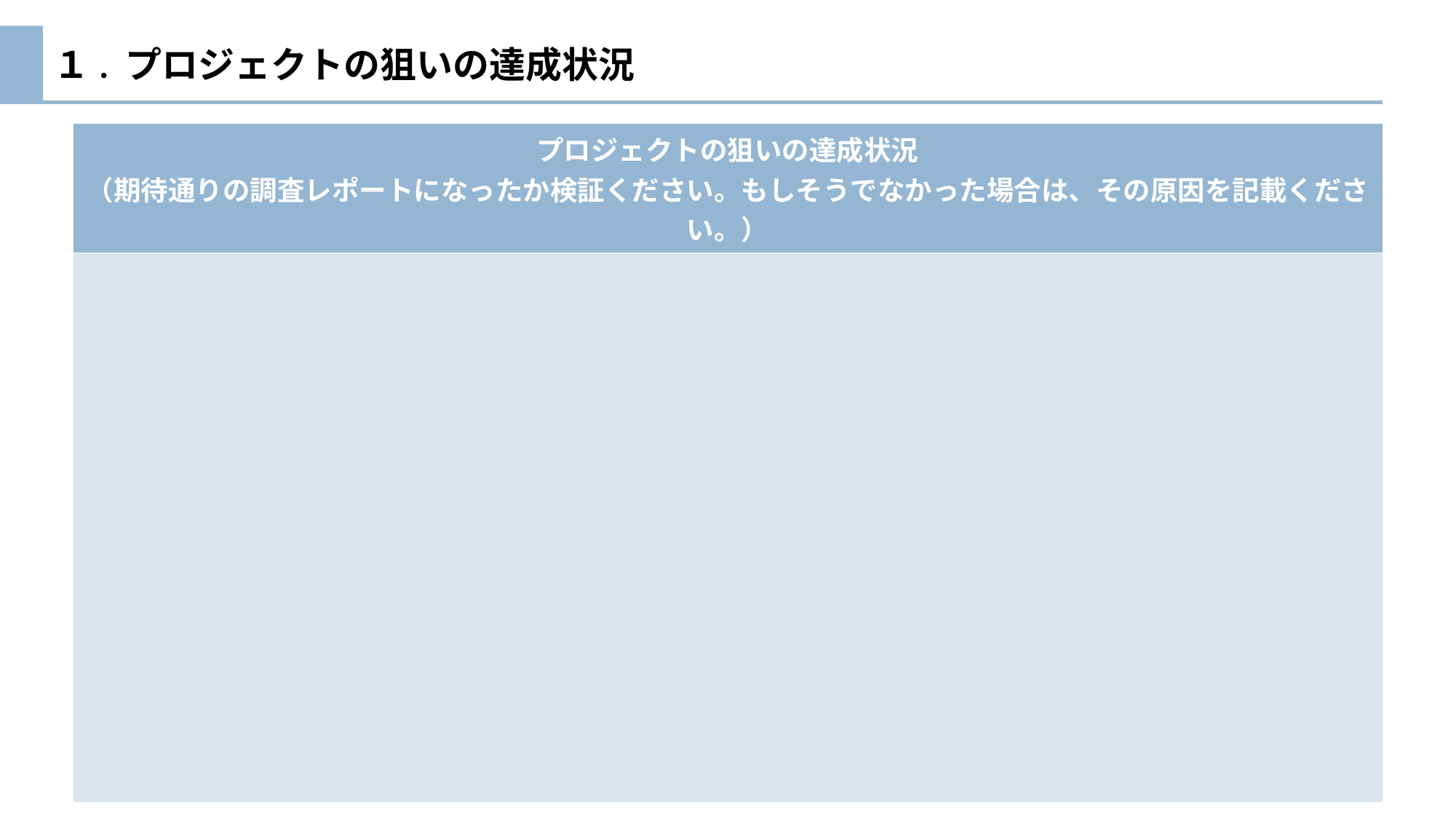

# １. プロジェクトの狙いの達成状況

| プロジェクトの狙い​の達成状況 （期待通りの調査レポートになったか検証ください。もしそうでなかった場合は、その原因を記載ください。） |
| --- |
|  |

3